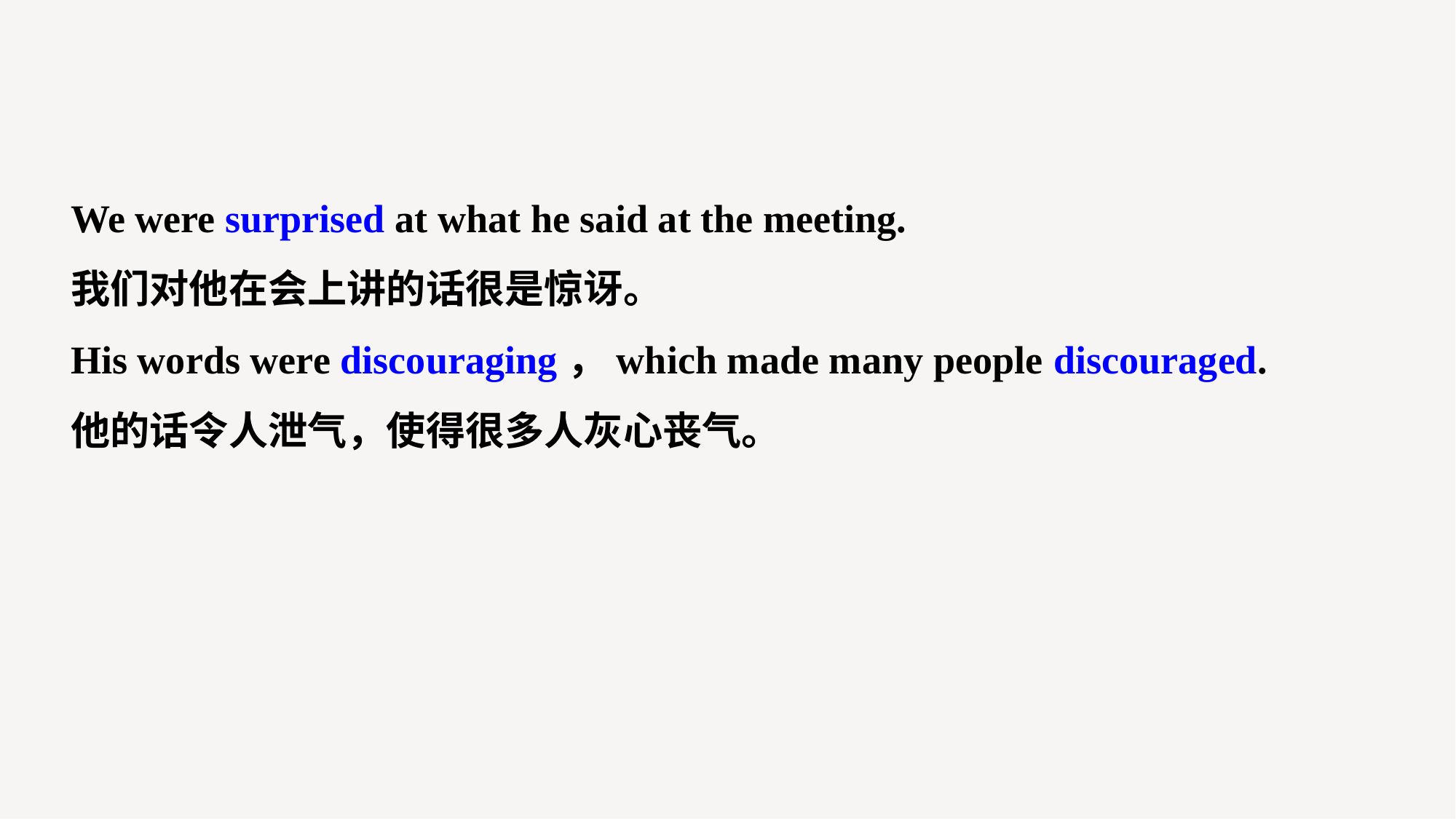

We were surprised at what he said at the meeting.
我们对他在会上讲的话很是惊讶。
His words were discouraging，which made many people discouraged.
他的话令人泄气，使得很多人灰心丧气。